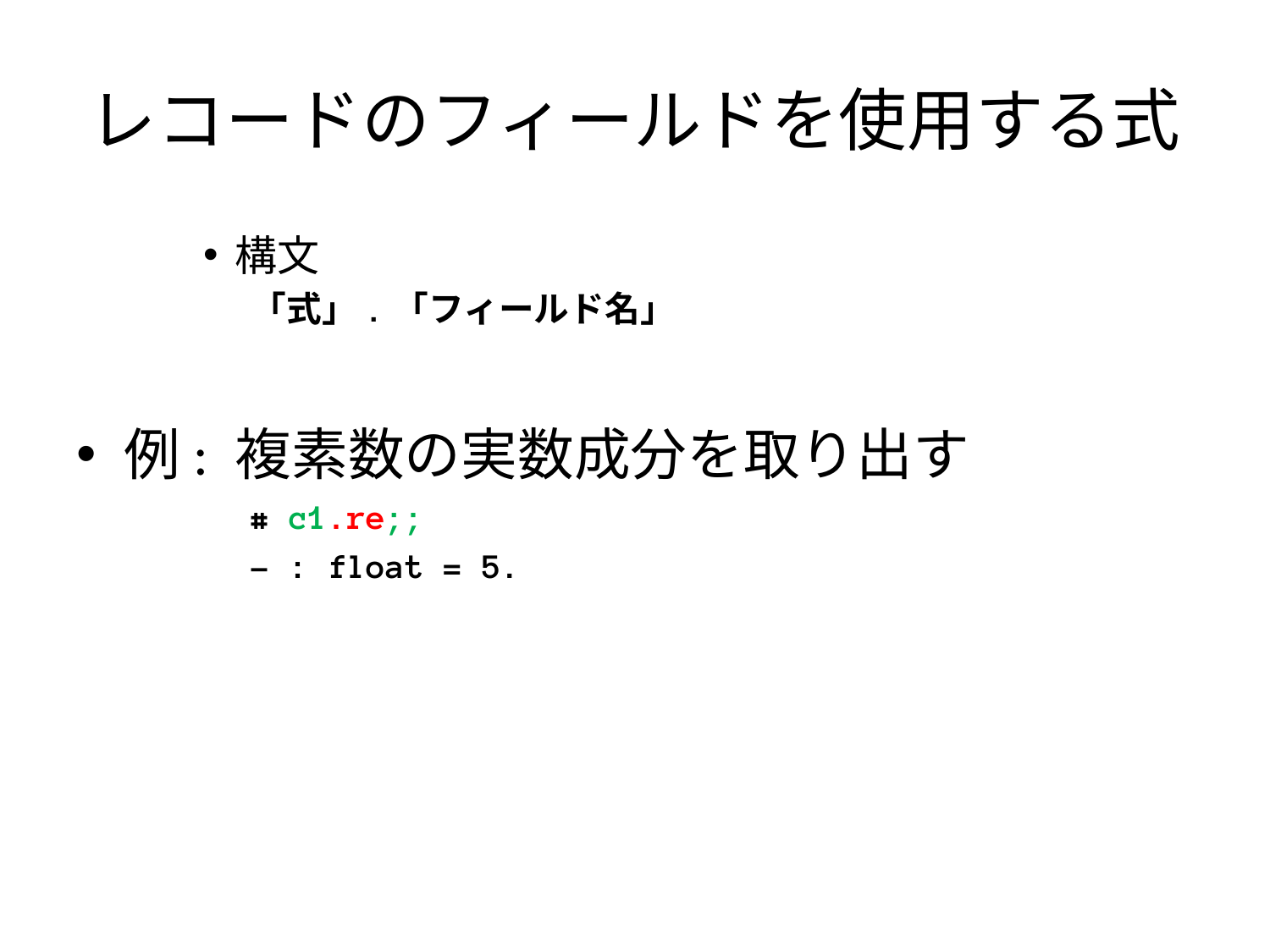

# レコードのフィールドを使用する式
構文
「式」.「フィールド名」

例: 複素数の実数成分を取り出す
# c1.re;;
- : float = 5.